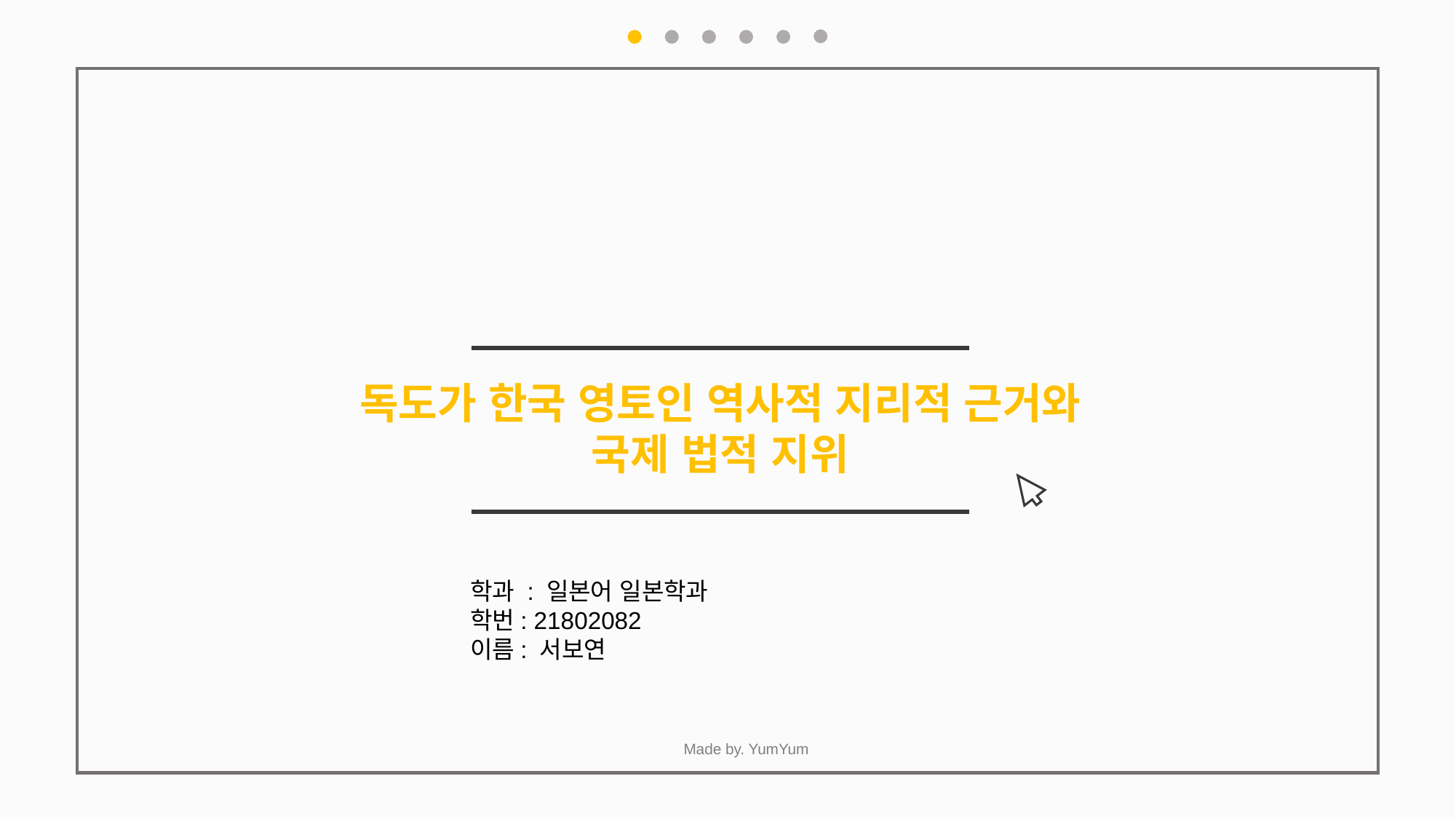

독도가 한국 영토인 역사적 지리적 근거와
국제 법적 지위

학과 : 일본어 일본학과
학번: 21802082
이름: 서보연
Made by. YumYum